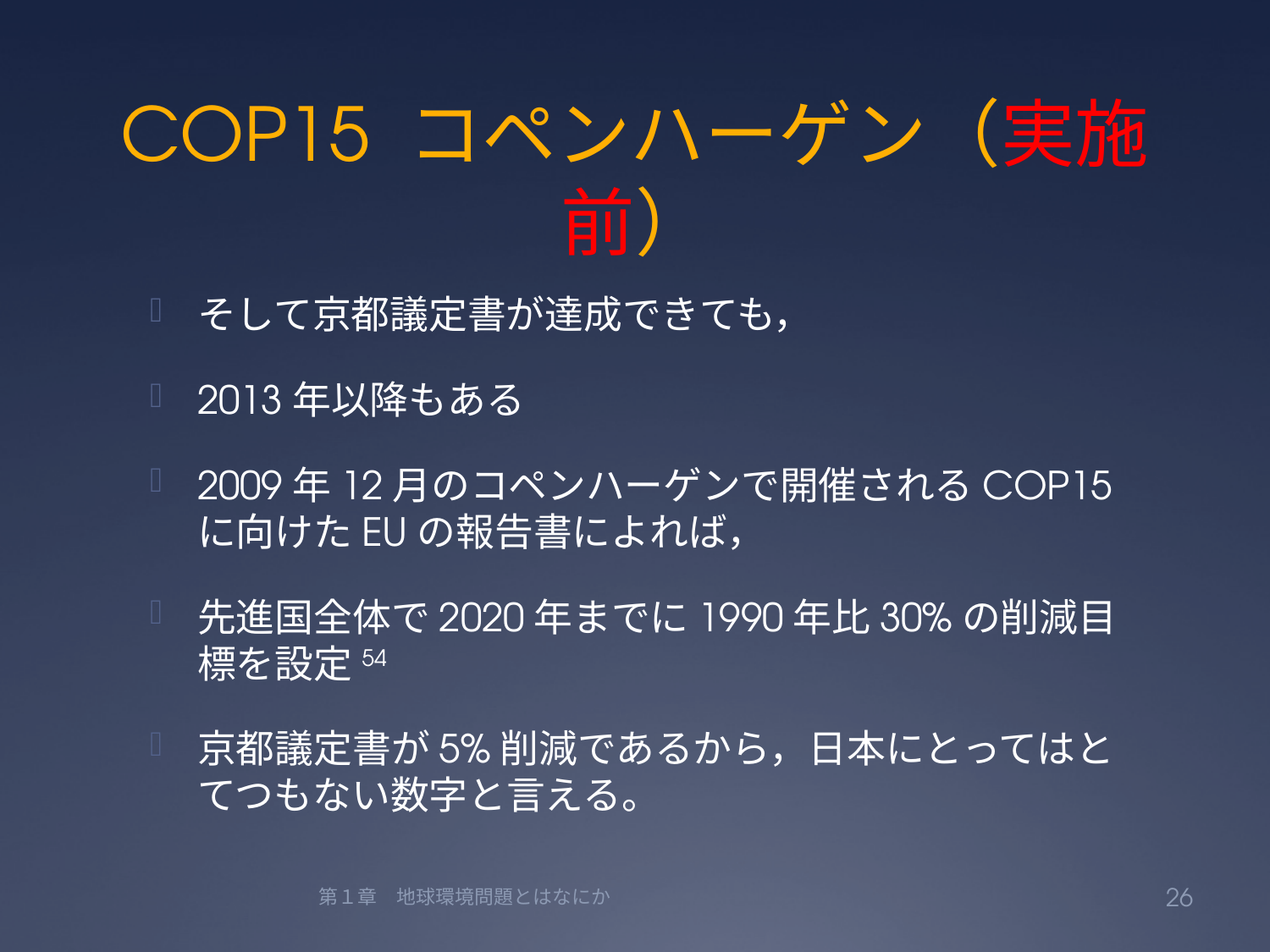

# COP15 コペンハーゲン（実施前）
そして京都議定書が達成できても，
2013年以降もある
2009年12月のコペンハーゲンで開催されるCOP15に向けたEUの報告書によれば，
先進国全体で2020年までに1990年比30%の削減目標を設定54
京都議定書が5%削減であるから，日本にとってはとてつもない数字と言える。
第１章　地球環境問題とはなにか
26